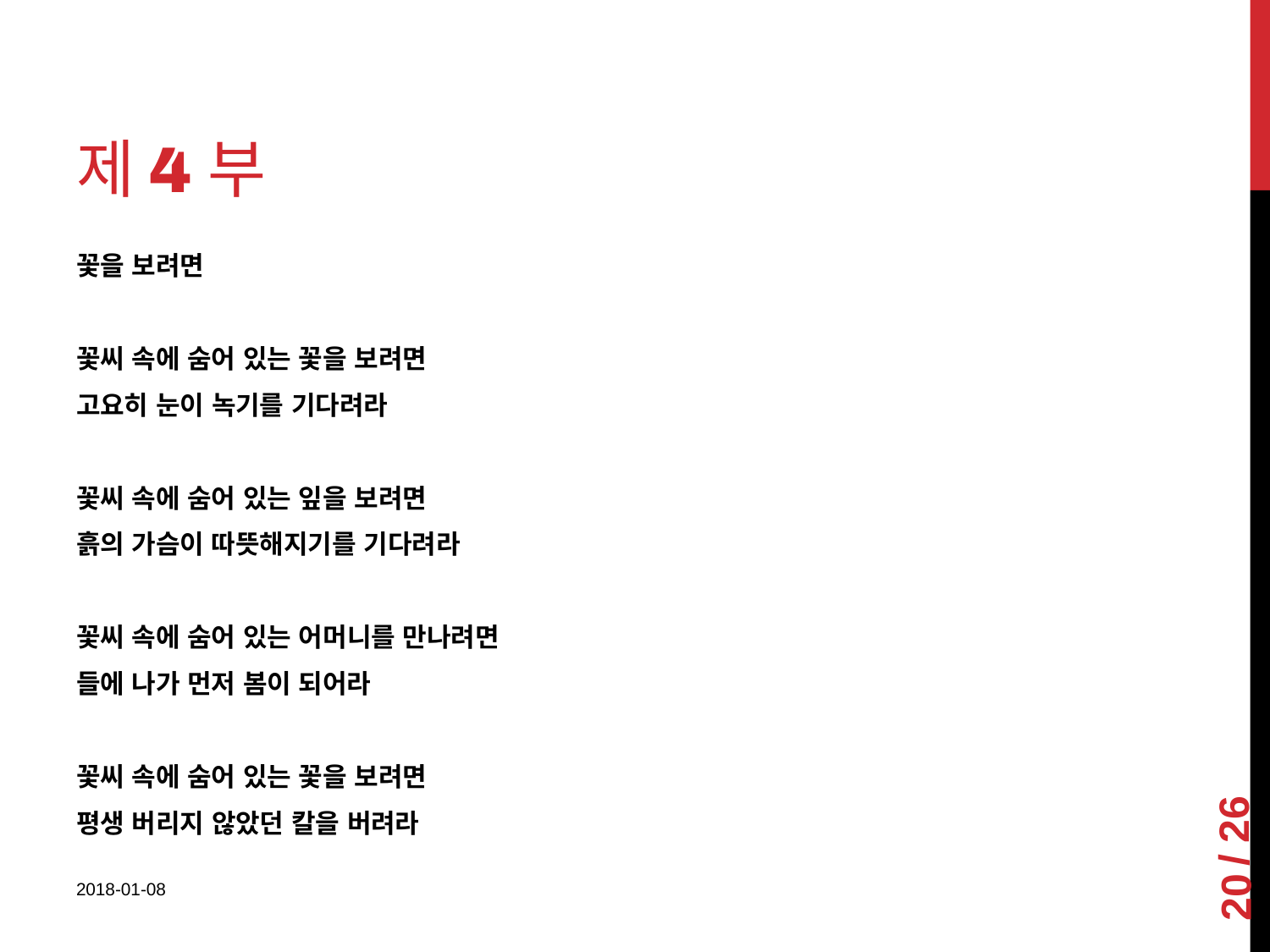

# 제4부
꽃을 보려면

꽃씨 속에 숨어 있는 꽃을 보려면
고요히 눈이 녹기를 기다려라

꽃씨 속에 숨어 있는 잎을 보려면
흙의 가슴이 따뜻해지기를 기다려라

꽃씨 속에 숨어 있는 어머니를 만나려면
들에 나가 먼저 봄이 되어라

꽃씨 속에 숨어 있는 꽃을 보려면
평생 버리지 않았던 칼을 버려라
20
2018-01-08